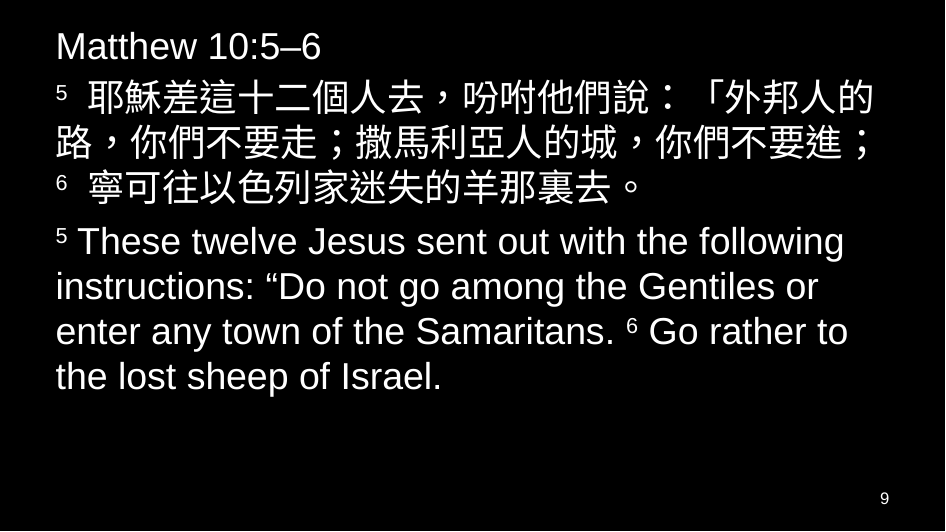

Matthew 10:5–6
5 耶穌差這十二個人去，吩咐他們說：「外邦人的路，你們不要走；撒馬利亞人的城，你們不要進；6 寧可往以色列家迷失的羊那裏去。
5 These twelve Jesus sent out with the following instructions: “Do not go among the Gentiles or enter any town of the Samaritans. 6 Go rather to the lost sheep of Israel.

9